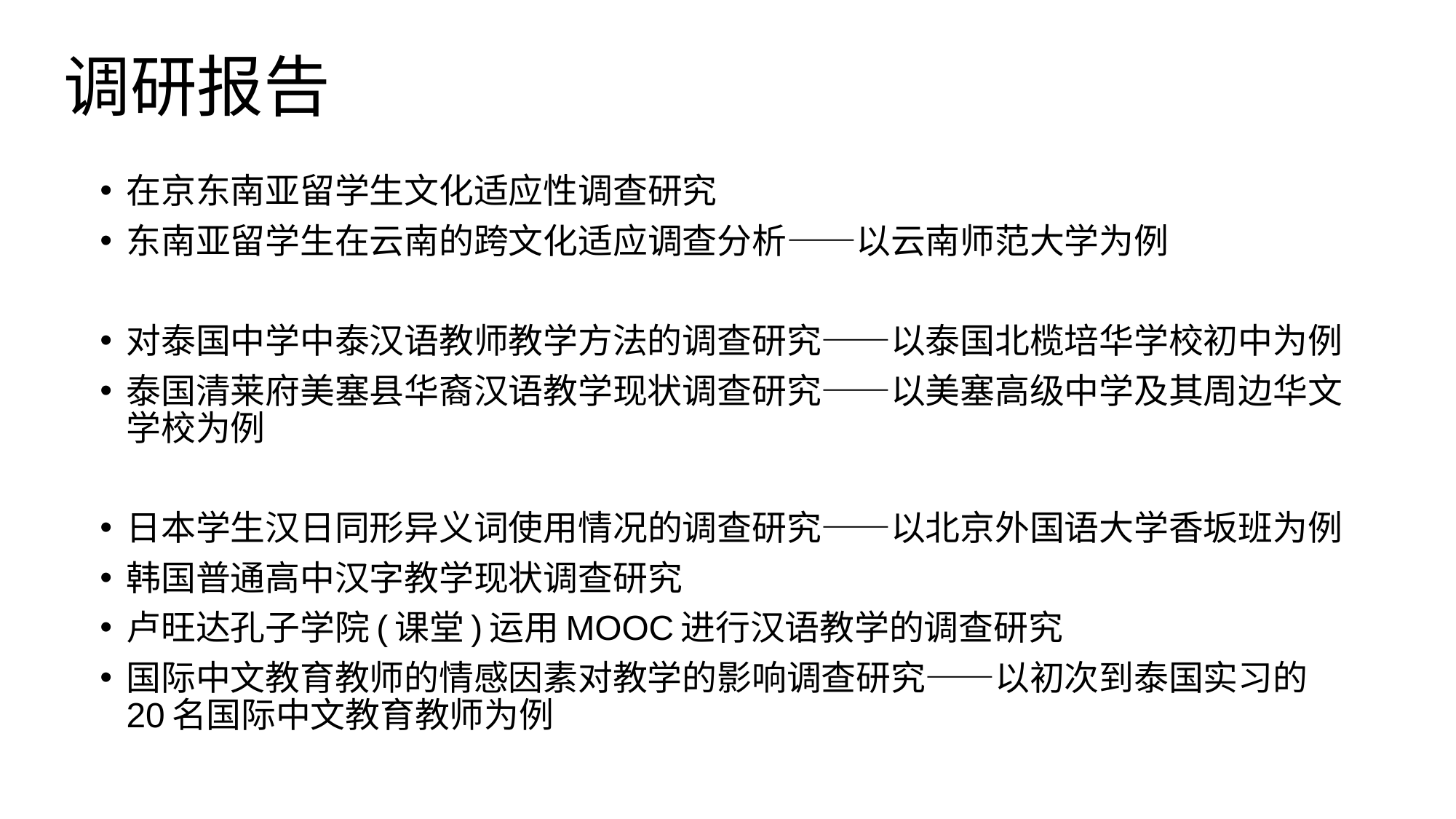

# 调研报告
在京东南亚留学生文化适应性调查研究
东南亚留学生在云南的跨文化适应调查分析——以云南师范大学为例

对泰国中学中泰汉语教师教学方法的调查研究——以泰国北榄培华学校初中为例
泰国清莱府美塞县华裔汉语教学现状调查研究——以美塞高级中学及其周边华文学校为例

日本学生汉日同形异义词使用情况的调查研究——以北京外国语大学香坂班为例
韩国普通高中汉字教学现状调查研究
卢旺达孔子学院(课堂)运用MOOC进行汉语教学的调查研究
国际中文教育教师的情感因素对教学的影响调查研究——以初次到泰国实习的20名国际中文教育教师为例